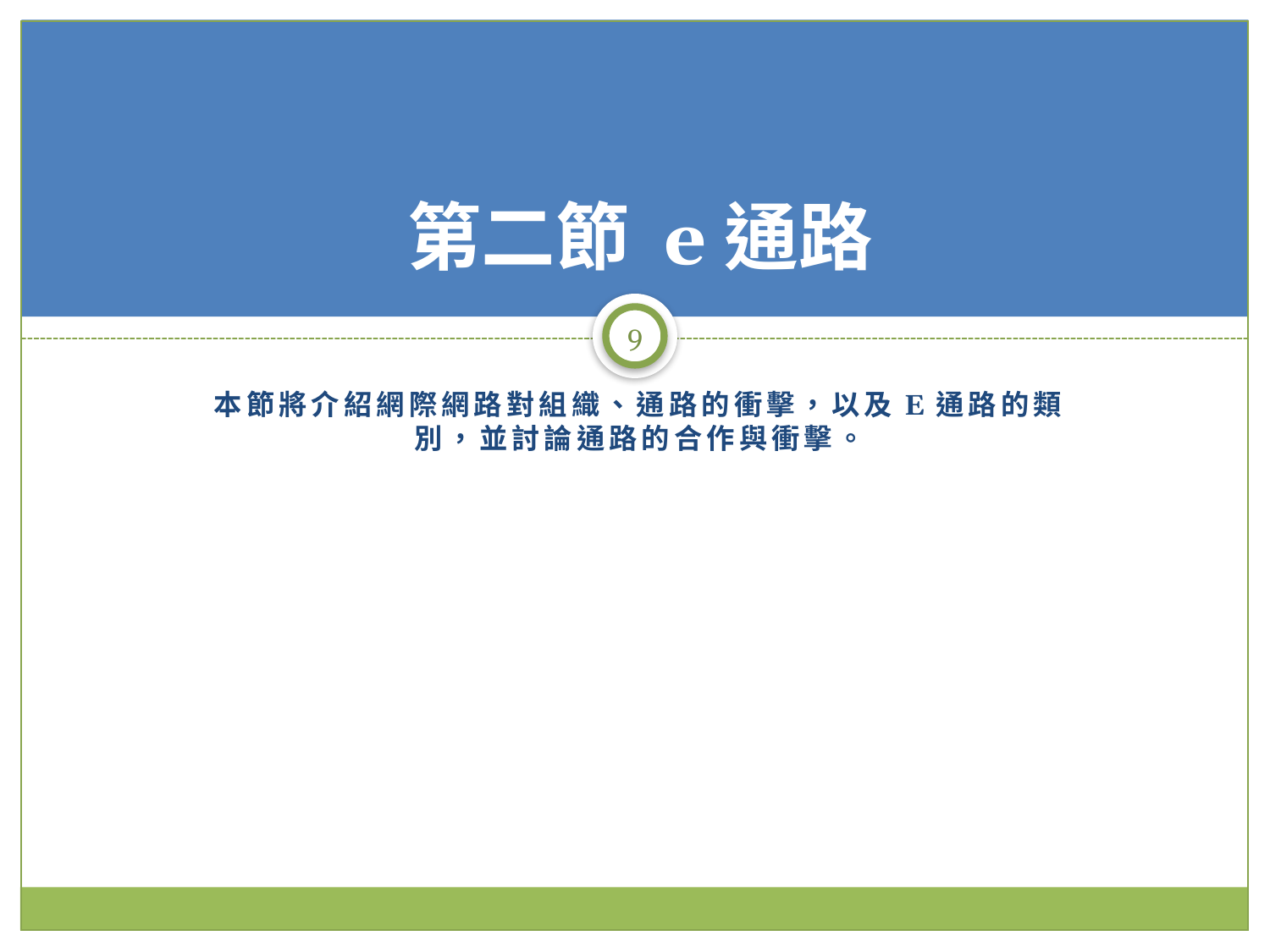

# 第二節 e通路
9
本節將介紹網際網路對組織、通路的衝擊，以及e通路的類別，並討論通路的合作與衝擊。